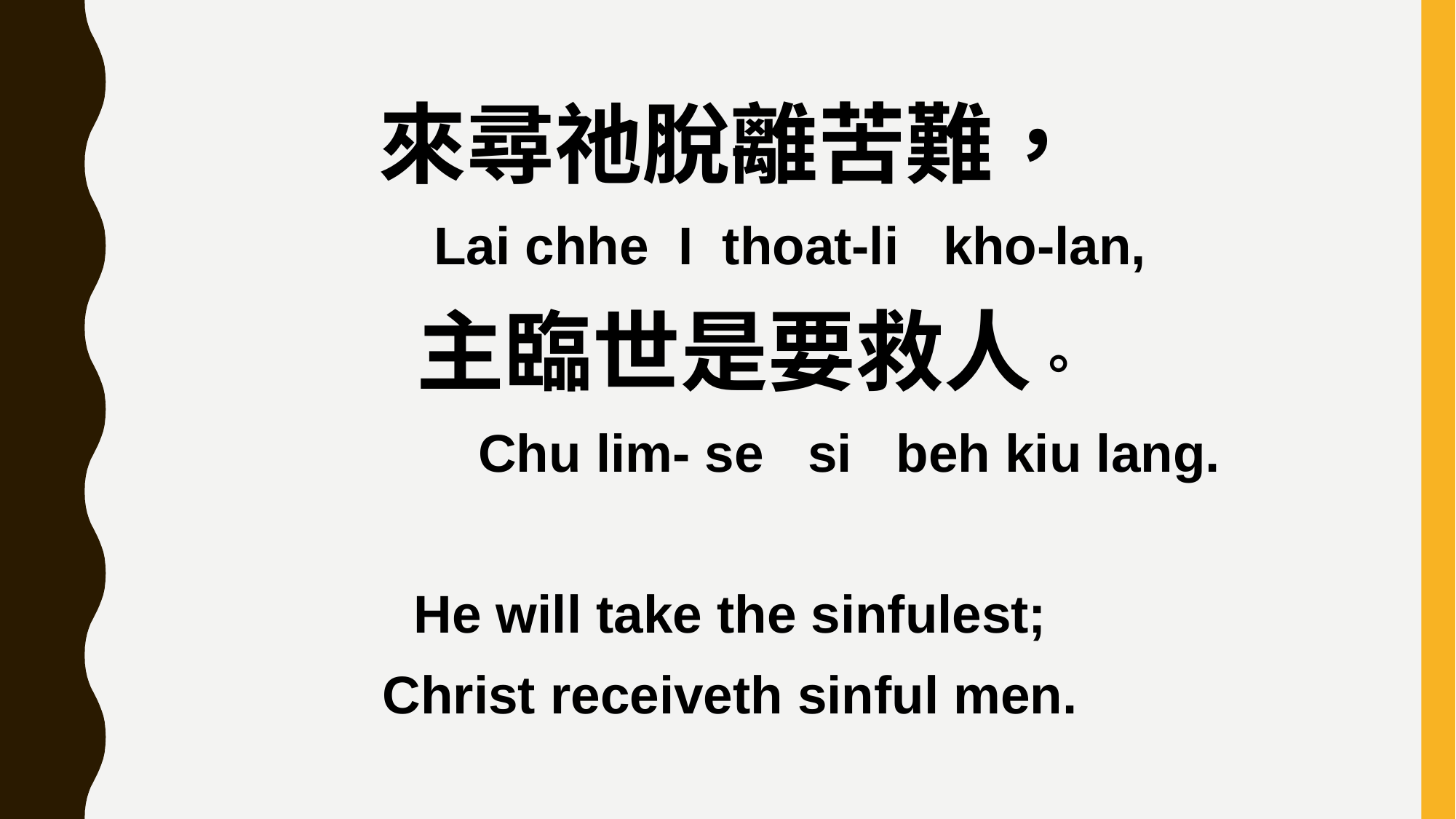

來尋祂脫離苦難，
                Lai chhe  I  thoat-li   kho-lan,
 主臨世是要救人。
                   Chu lim- se   si   beh kiu lang.

He will take the sinfulest;
Christ receiveth sinful men.